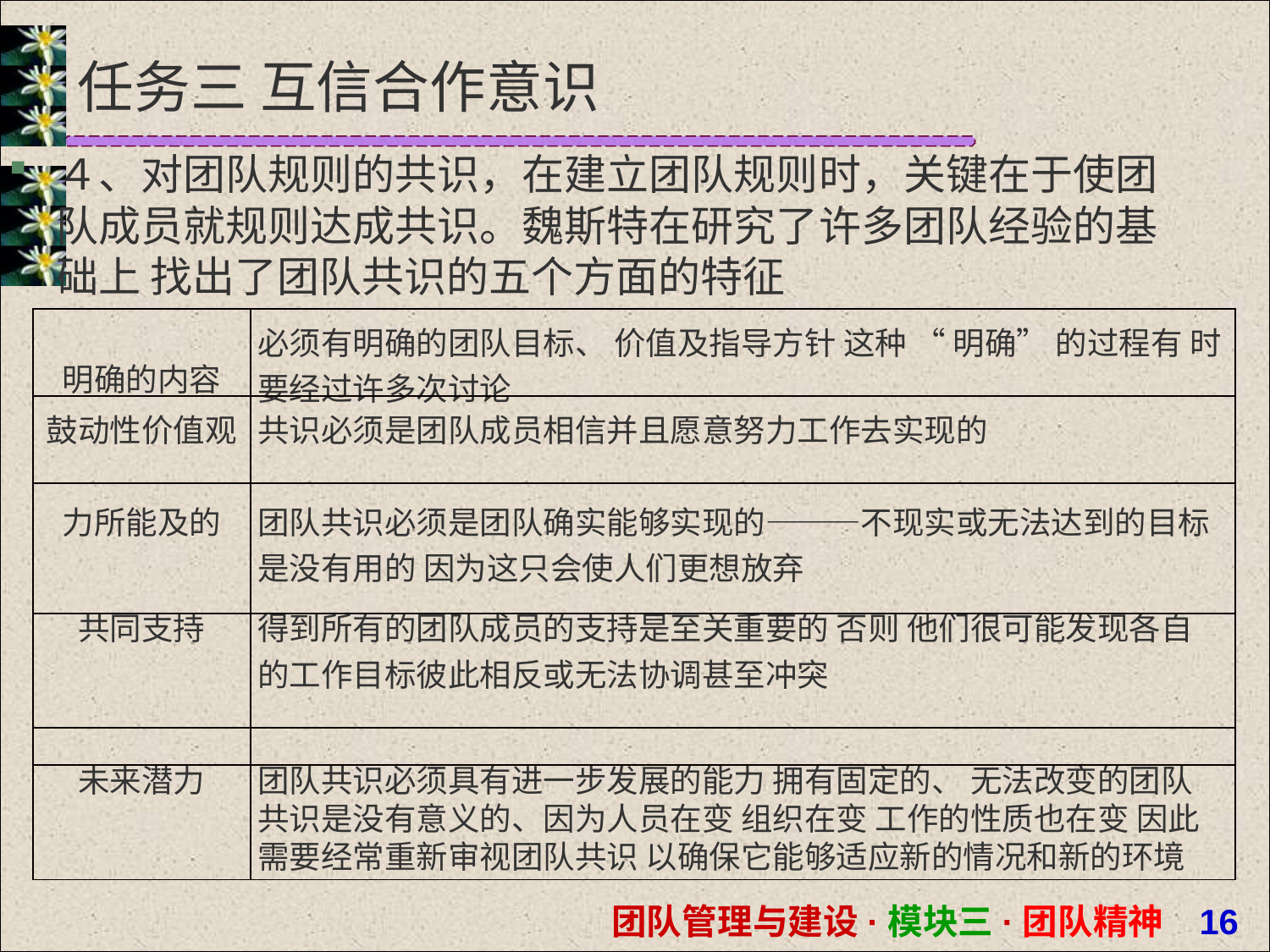

# 任务三 互信合作意识

４、对团队规则的共识，在建立团队规则时，关键在于使团 队成员就规则达成共识。魏斯特在研究了许多团队经验的基 础上 找出了团队共识的五个方面的特征

| 明确的内容 | 必须有明确的团队目标、 价值及指导方针 这种 “ 明确” 的过程有 时要经过许多次讨论 |
| --- | --- |
| 鼓动性价值观 | 共识必须是团队成员相信并且愿意努力工作去实现的 |
| 力所能及的 | 团队共识必须是团队确实能够实现的———不现实或无法达到的目标 是没有用的 因为这只会使人们更想放弃 |
| 共同支持 | 得到所有的团队成员的支持是至关重要的 否则 他们很可能发现各自 的工作目标彼此相反或无法协调甚至冲突 |
|  |  |
| 未来潜力 | 团队共识必须具有进一步发展的能力 拥有固定的、 无法改变的团队 |
|  | 共识是没有意义的、因为人员在变 组织在变 工作的性质也在变 因此 |
|  | 需要经常重新审视团队共识 以确保它能够适应新的情况和新的环境 |

团队管理与建设·模块三·团队精神 16